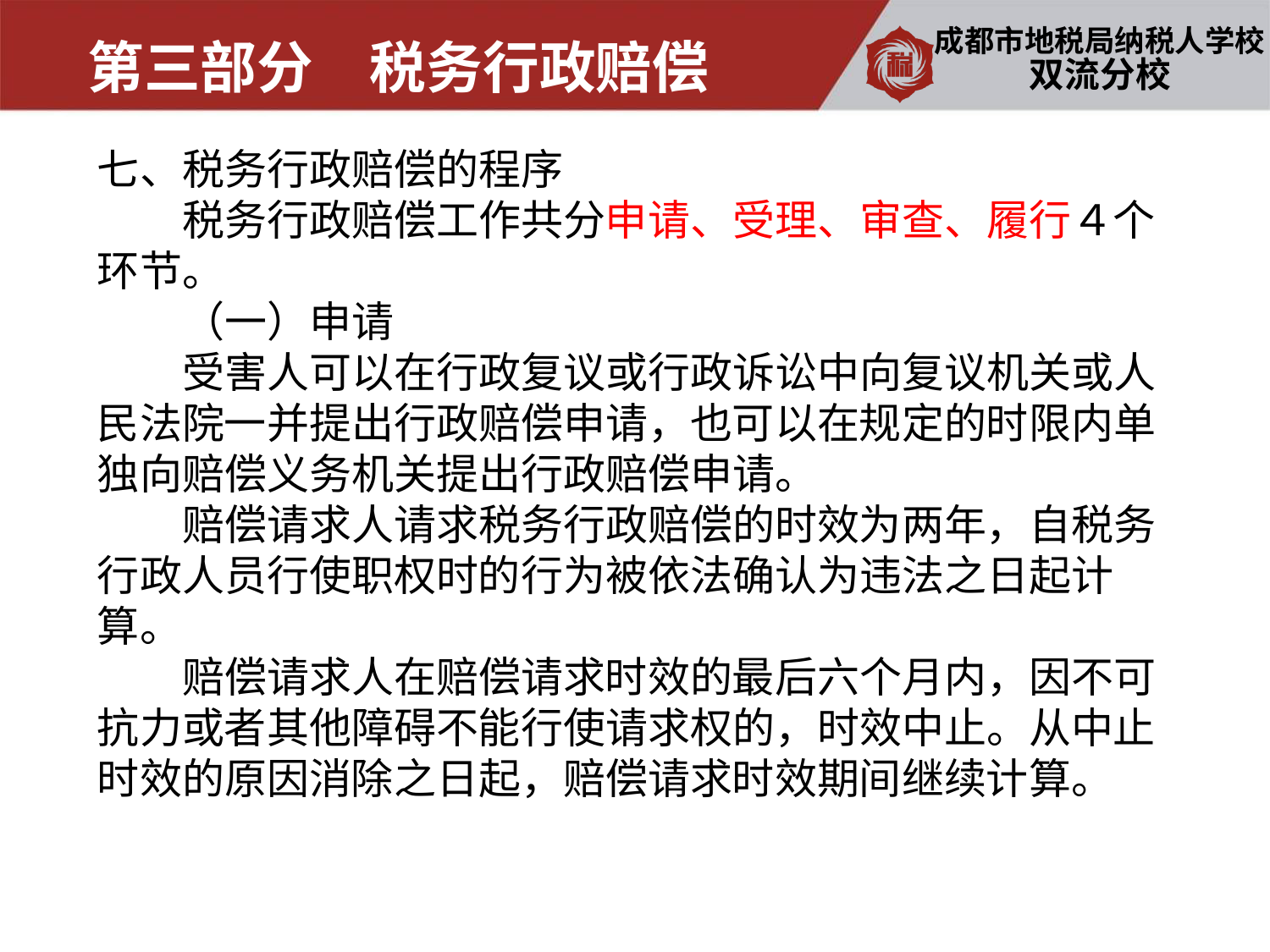

第三部分　税务行政赔偿
双流分校
七、税务行政赔偿的程序
　　税务行政赔偿工作共分申请、受理、审查、履行４个环节。
　　（一）申请
　　受害人可以在行政复议或行政诉讼中向复议机关或人民法院一并提出行政赔偿申请，也可以在规定的时限内单独向赔偿义务机关提出行政赔偿申请。
　　赔偿请求人请求税务行政赔偿的时效为两年，自税务行政人员行使职权时的行为被依法确认为违法之日起计算。
　　赔偿请求人在赔偿请求时效的最后六个月内，因不可抗力或者其他障碍不能行使请求权的，时效中止。从中止时效的原因消除之日起，赔偿请求时效期间继续计算。